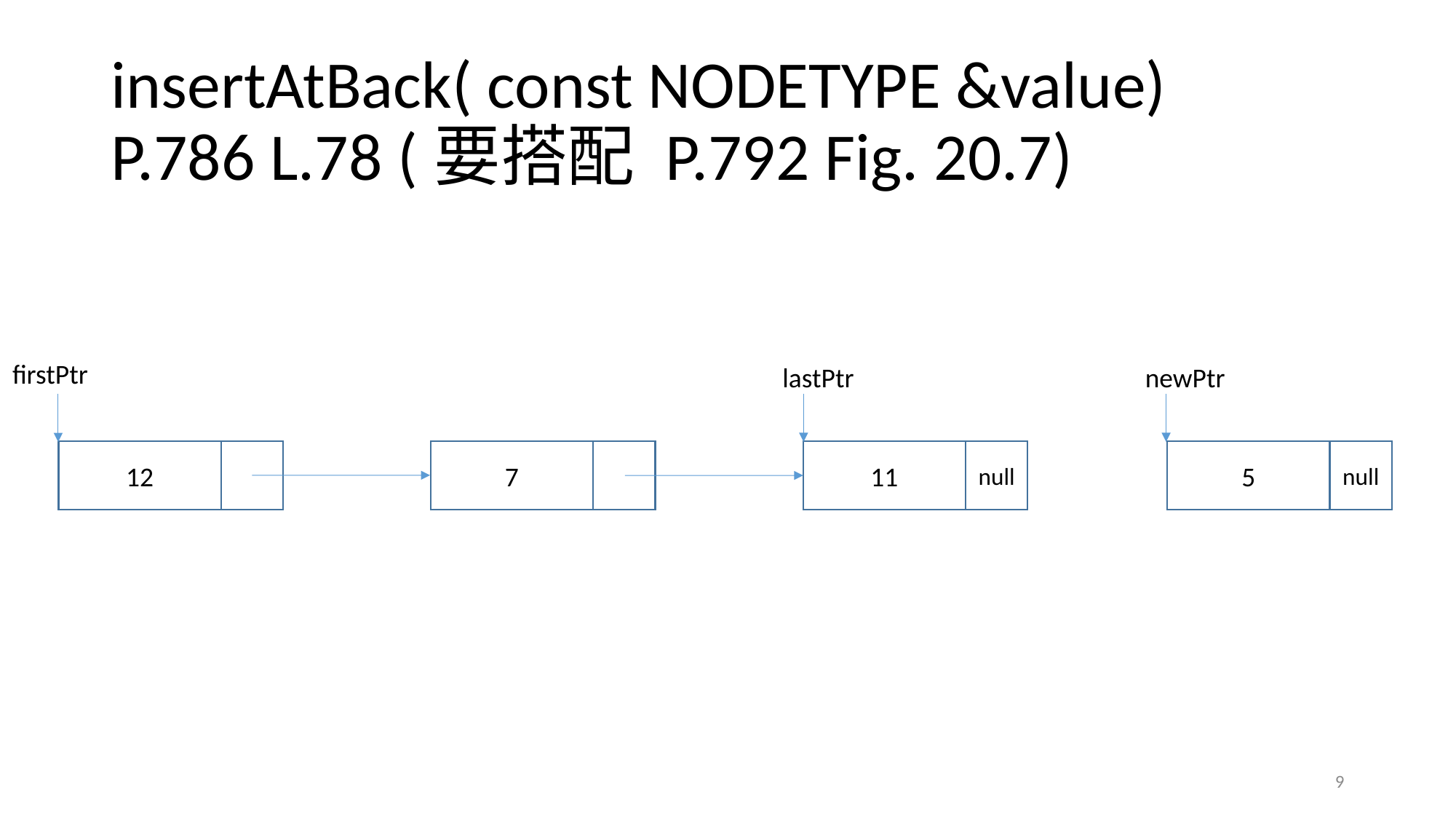

# insertAtBack( const NODETYPE &value) P.786 L.78 (要搭配 P.792 Fig. 20.7)
firstPtr
lastPtr
newPtr
12

7

11
null
5
null
9